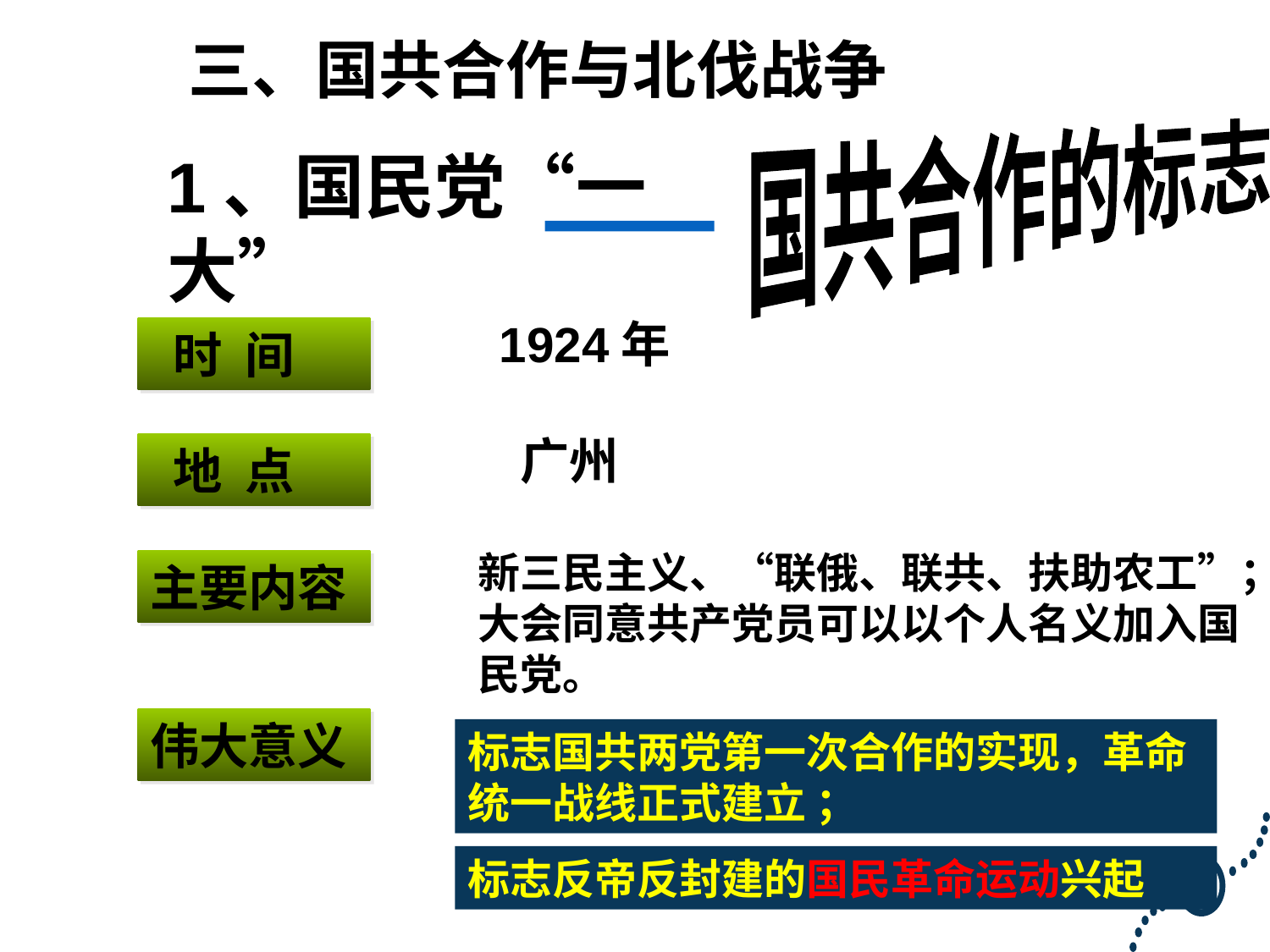

三、国共合作与北伐战争
国共合作的标志
1、国民党“一大”

1924年
 时  间
广州
 地  点
新三民主义、“联俄、联共、扶助农工”；大会同意共产党员可以以个人名义加入国民党。
主要内容
伟大意义
标志国共两党第一次合作的实现，革命统一战线正式建立 ；
标志反帝反封建的国民革命运动兴起